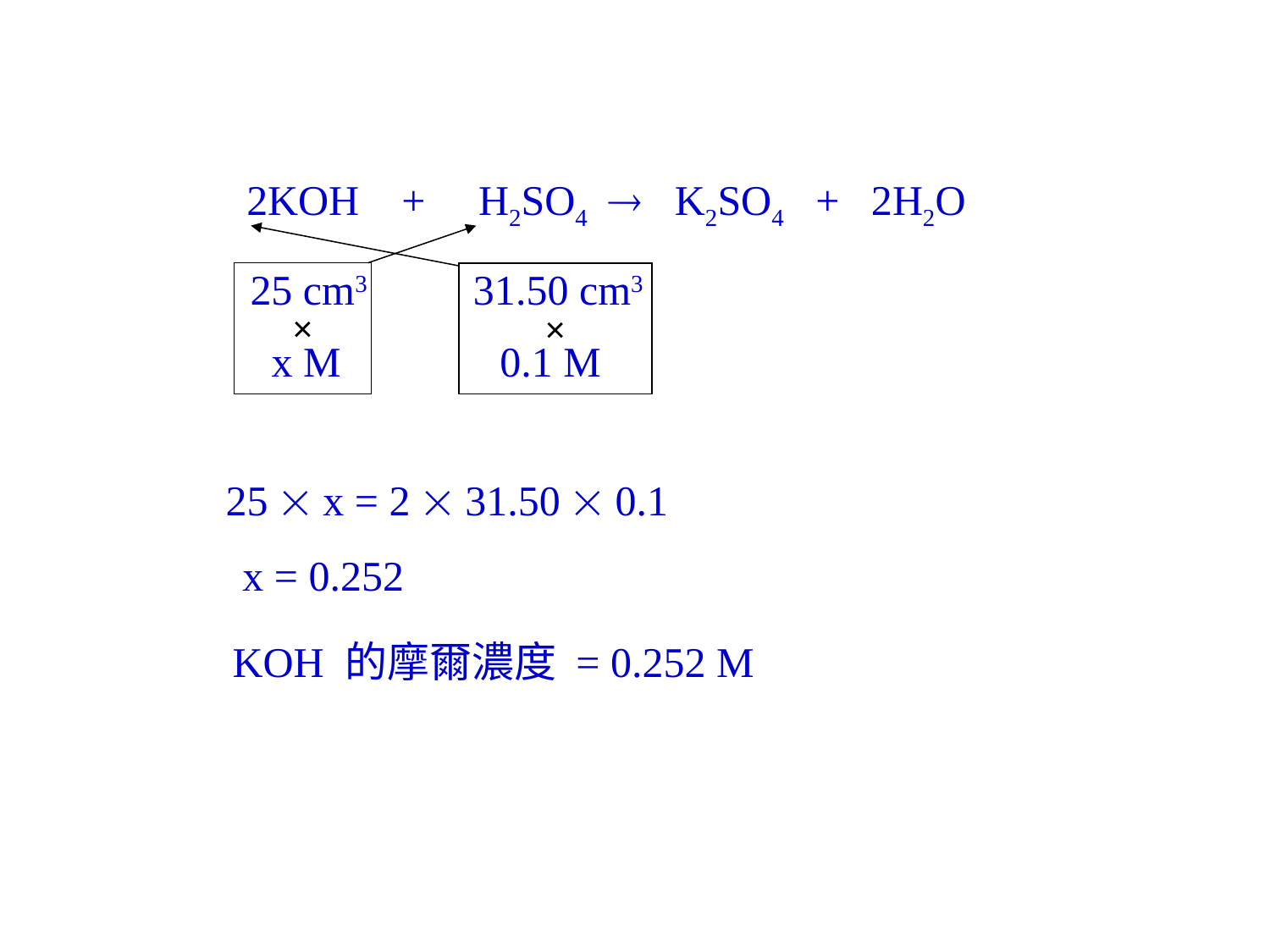

2KOH    +     H2SO4  →   K2SO4   +   2H2O

25 cm3          31.50 cm3
  x M               0.1 M

×

×

25 × x = 2 × 31.50 × 0.1
x = 0.252
KOH 的摩爾濃度 = 0.252 M